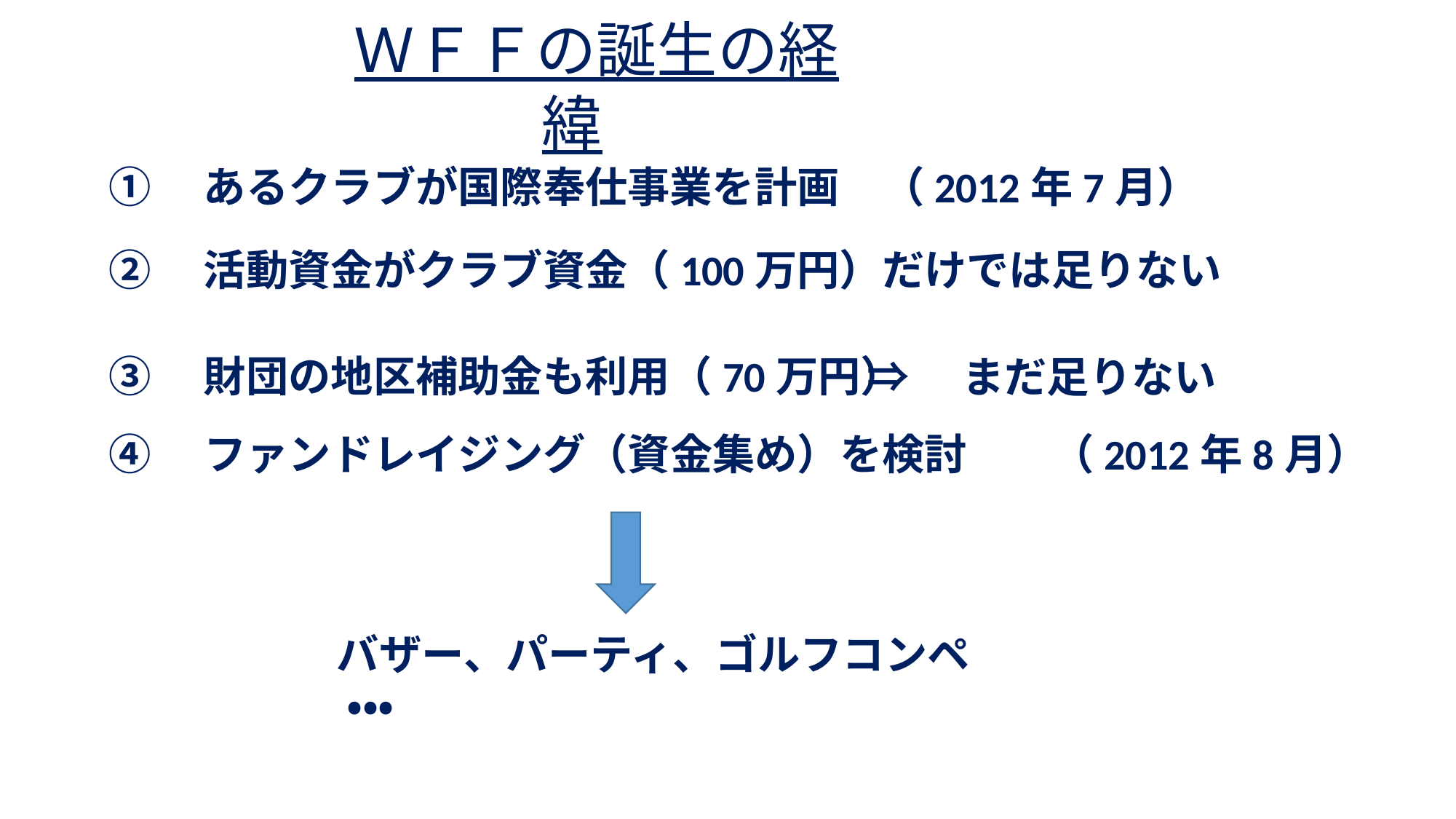

ＷＦＦの誕生の経緯
①　あるクラブが国際奉仕事業を計画　（2012年7月）
②　活動資金がクラブ資金（100万円）だけでは足りない
③　財団の地区補助金も利用（70万円）
⇒　まだ足りない
④　ファンドレイジング（資金集め）を検討　　（2012年8月）

バザー、パーティ、ゴルフコンペ  ・・・